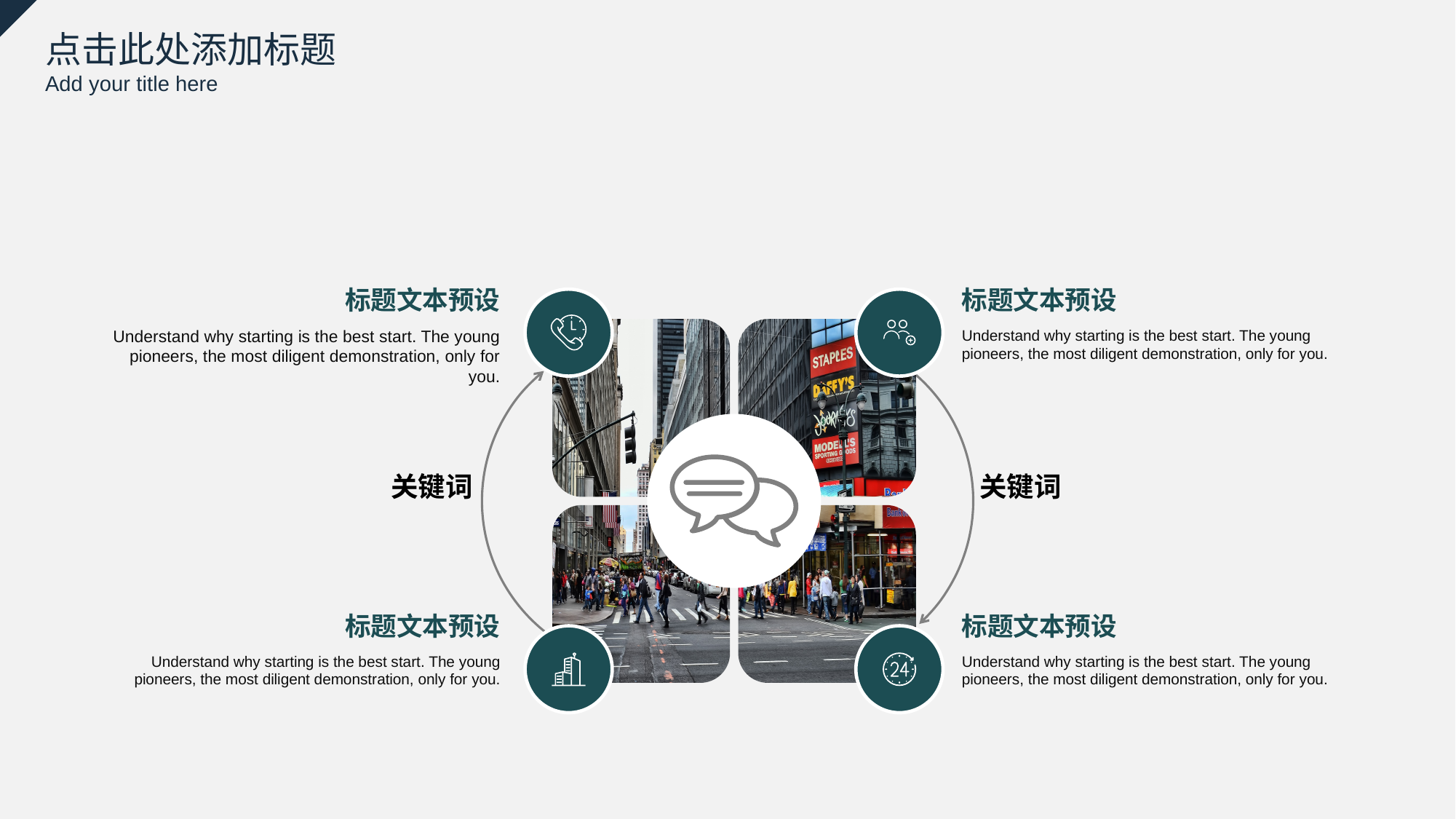

点击此处添加标题
Add your title here
标题文本预设
Understand why starting is the best start. The young pioneers, the most diligent demonstration, only for you.
标题文本预设
Understand why starting is the best start. The young pioneers, the most diligent demonstration, only for you.

关键词
关键词
标题文本预设
Understand why starting is the best start. The young pioneers, the most diligent demonstration, only for you.
标题文本预设
Understand why starting is the best start. The young pioneers, the most diligent demonstration, only for you.